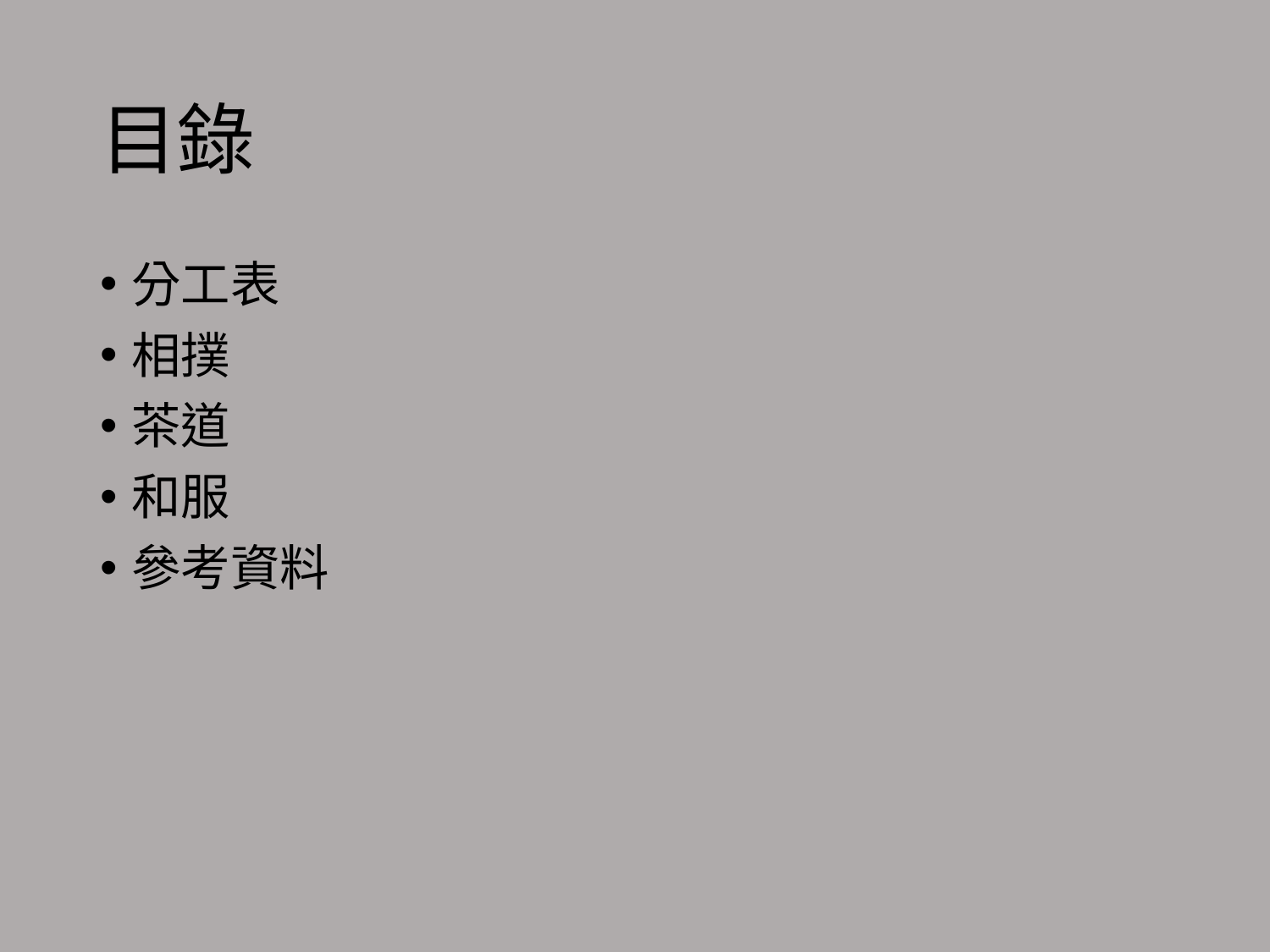

# 目錄
分工表
相撲
茶道
和服
參考資料